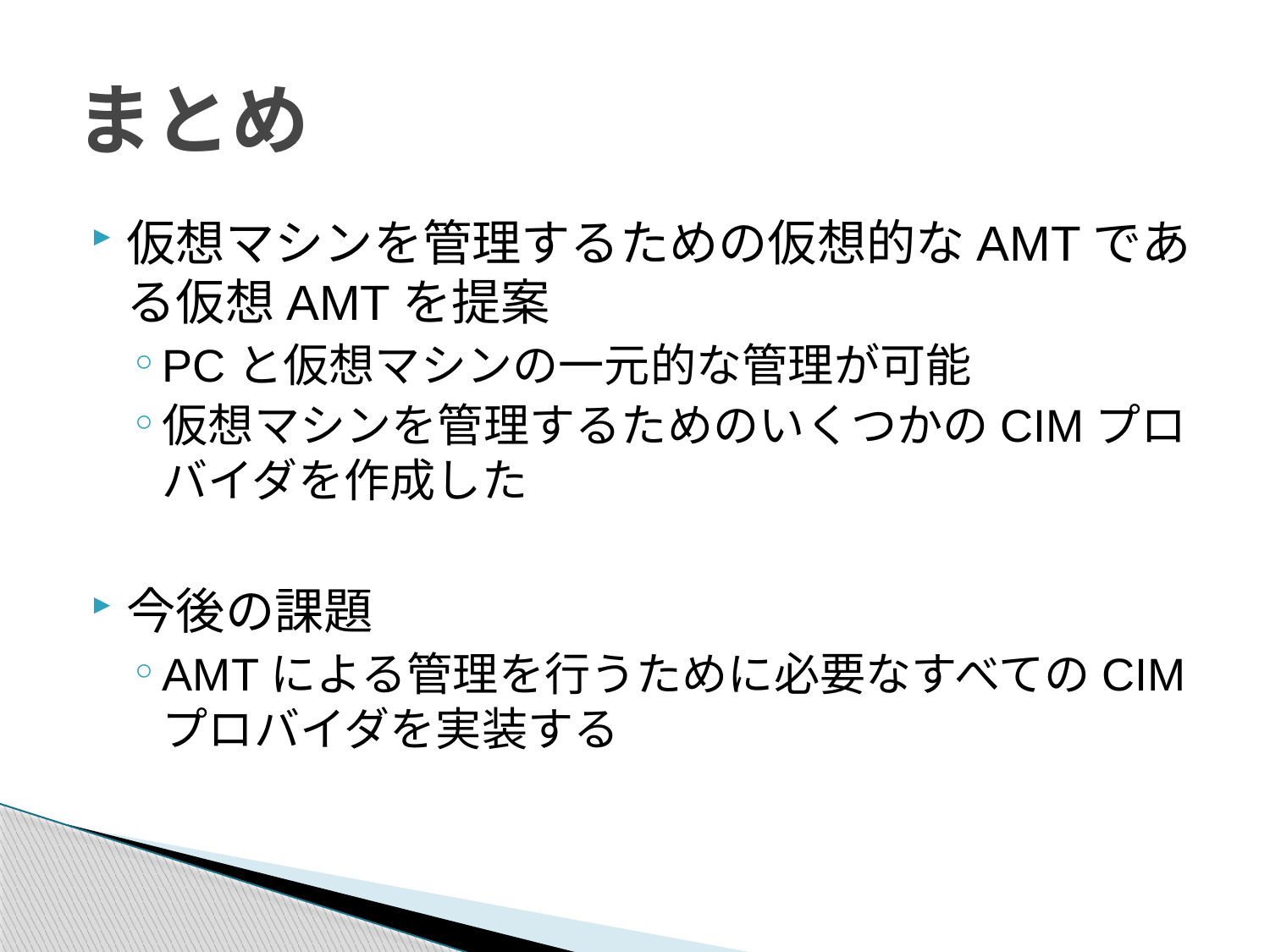

# まとめ
仮想マシンを管理するための仮想的なAMTである仮想AMTを提案
PCと仮想マシンの一元的な管理が可能
仮想マシンを管理するためのいくつかのCIMプロバイダを作成した

今後の課題
AMTによる管理を行うために必要なすべてのCIMプロバイダを実装する